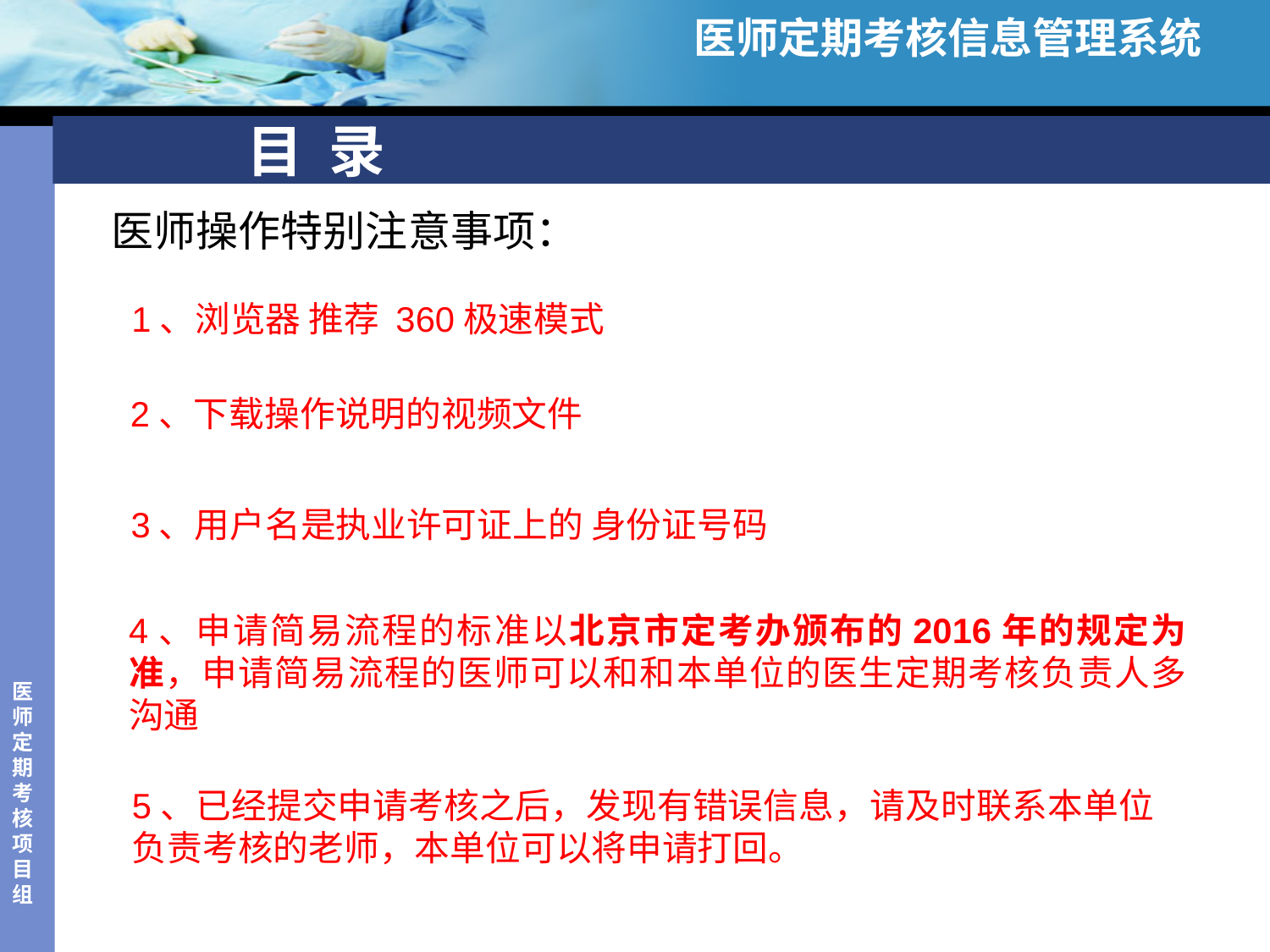

医师定期考核信息管理系统
# 目  录
医师操作特别注意事项：
1、浏览器 推荐 360极速模式
2、下载操作说明的视频文件
3、用户名是执业许可证上的 身份证号码
4、申请简易流程的标准以北京市定考办颁布的2016年的规定为准，申请简易流程的医师可以和和本单位的医生定期考核负责人多沟通
5、已经提交申请考核之后，发现有错误信息，请及时联系本单位负责考核的老师，本单位可以将申请打回。